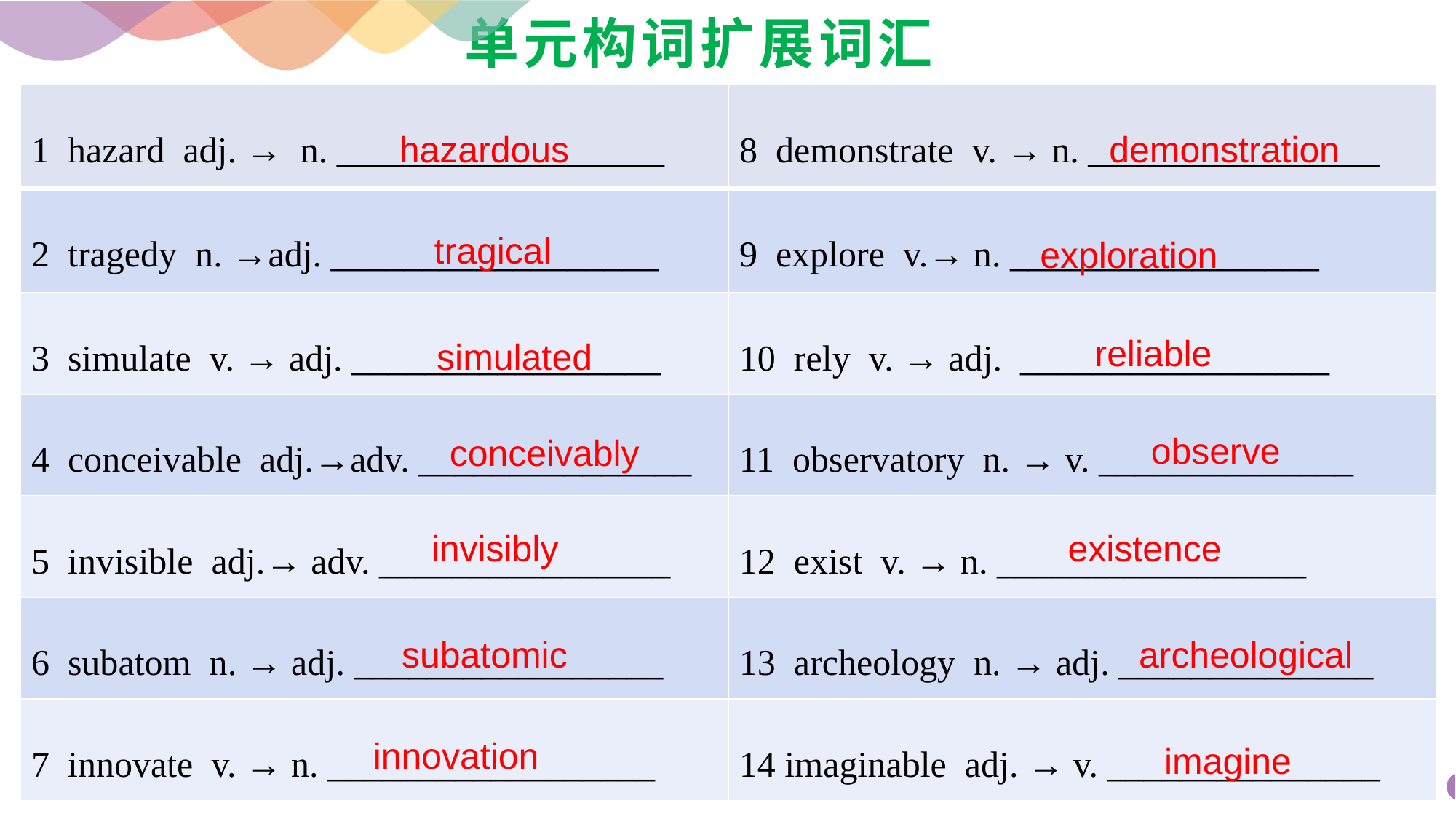

# 单元构词扩展词汇

| 1 hazard adj. → n. \_\_\_\_\_\_\_\_\_\_\_\_\_\_\_\_\_\_ | 8 demonstrate v. → n. \_\_\_\_\_\_\_\_\_\_\_\_\_\_\_\_ |
| --- | --- |
| 2 tragedy n. →adj. \_\_\_\_\_\_\_\_\_\_\_\_\_\_\_\_\_\_ | 9 explore v.→ n. \_\_\_\_\_\_\_\_\_\_\_\_\_\_\_\_\_ |
| 3 simulate v. → adj. \_\_\_\_\_\_\_\_\_\_\_\_\_\_\_\_\_ | 10 rely v. → adj. \_\_\_\_\_\_\_\_\_\_\_\_\_\_\_\_\_ |
| 4 conceivable adj.→adv. \_\_\_\_\_\_\_\_\_\_\_\_\_\_\_ | 11 observatory n. → v. \_\_\_\_\_\_\_\_\_\_\_\_\_\_ |
| 5 invisible adj.→ adv. \_\_\_\_\_\_\_\_\_\_\_\_\_\_\_\_ | 12 exist v. → n. \_\_\_\_\_\_\_\_\_\_\_\_\_\_\_\_\_ |
| 6 subatom n. → adj. \_\_\_\_\_\_\_\_\_\_\_\_\_\_\_\_\_ | 13 archeology n. → adj. \_\_\_\_\_\_\_\_\_\_\_\_\_\_ |
| 7 innovate v. → n. \_\_\_\_\_\_\_\_\_\_\_\_\_\_\_\_\_\_ | 14 imaginable adj. → v. \_\_\_\_\_\_\_\_\_\_\_\_\_\_\_ |
hazardous
 demonstration
 tragical
 exploration
  reliable
 simulated
  observe
conceivably
  existence
  invisibly
 subatomic
 archeological
  innovation
  imagine